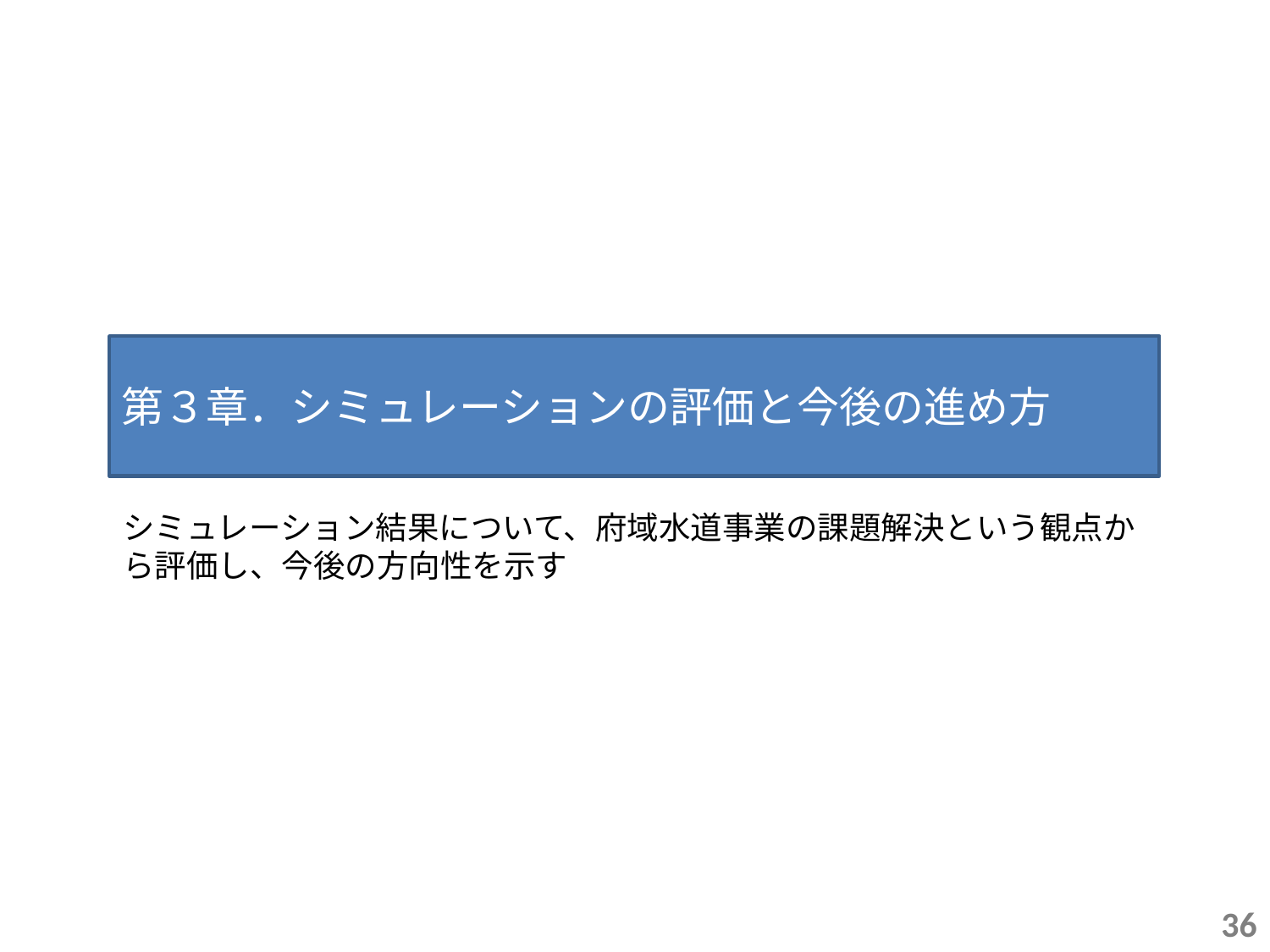

第３章．シミュレーションの評価と今後の進め方
シミュレーション結果について、府域水道事業の課題解決という観点から評価し、今後の方向性を示す
36